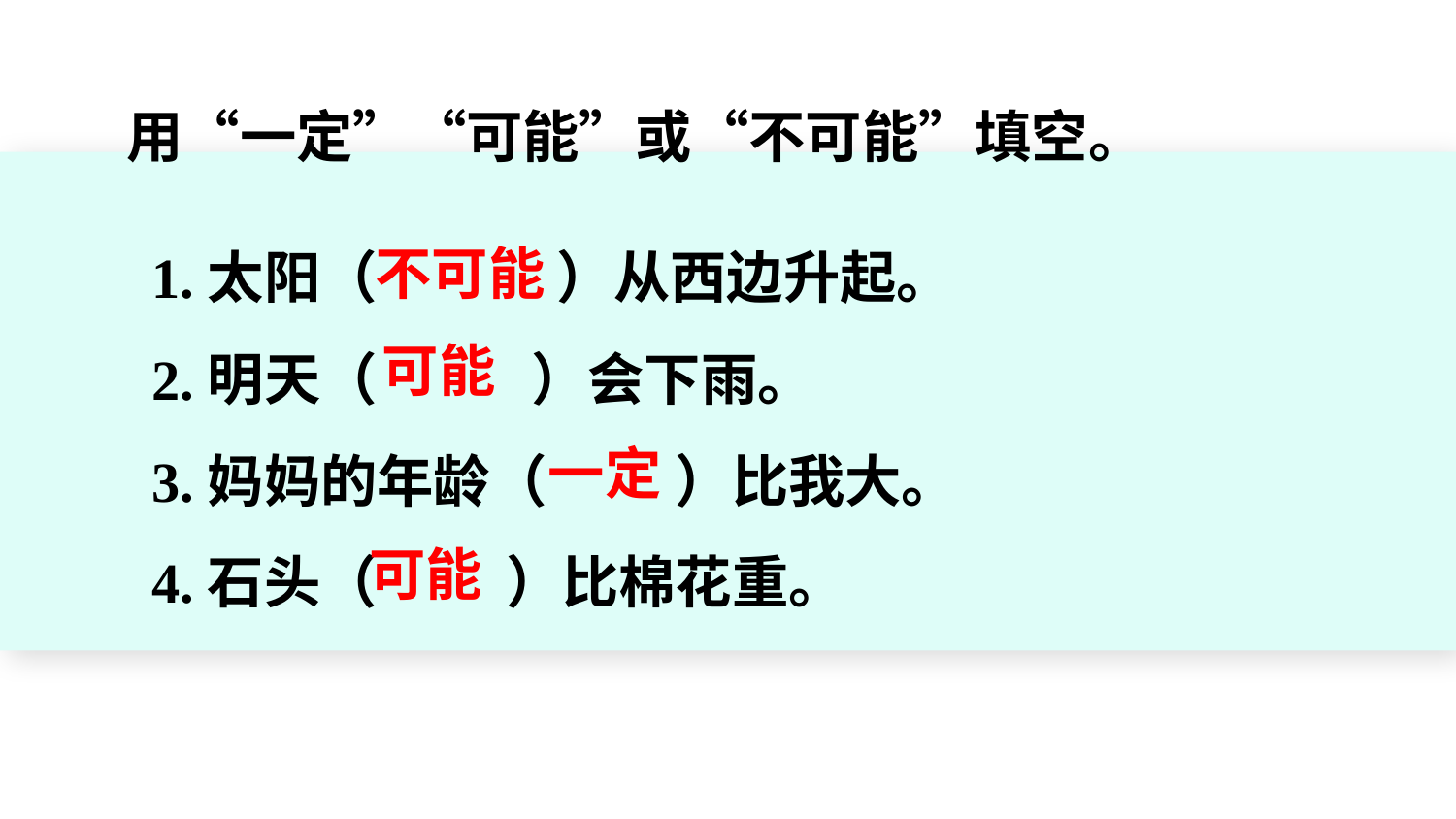

用“一定”“可能”或“不可能”填空。
1.太阳（              ）从西边升起。
2.明天（            ）会下雨。
3.妈妈的年龄（          ）比我大。
4.石头（          ）比棉花重。
不可能
可能
一定
可能